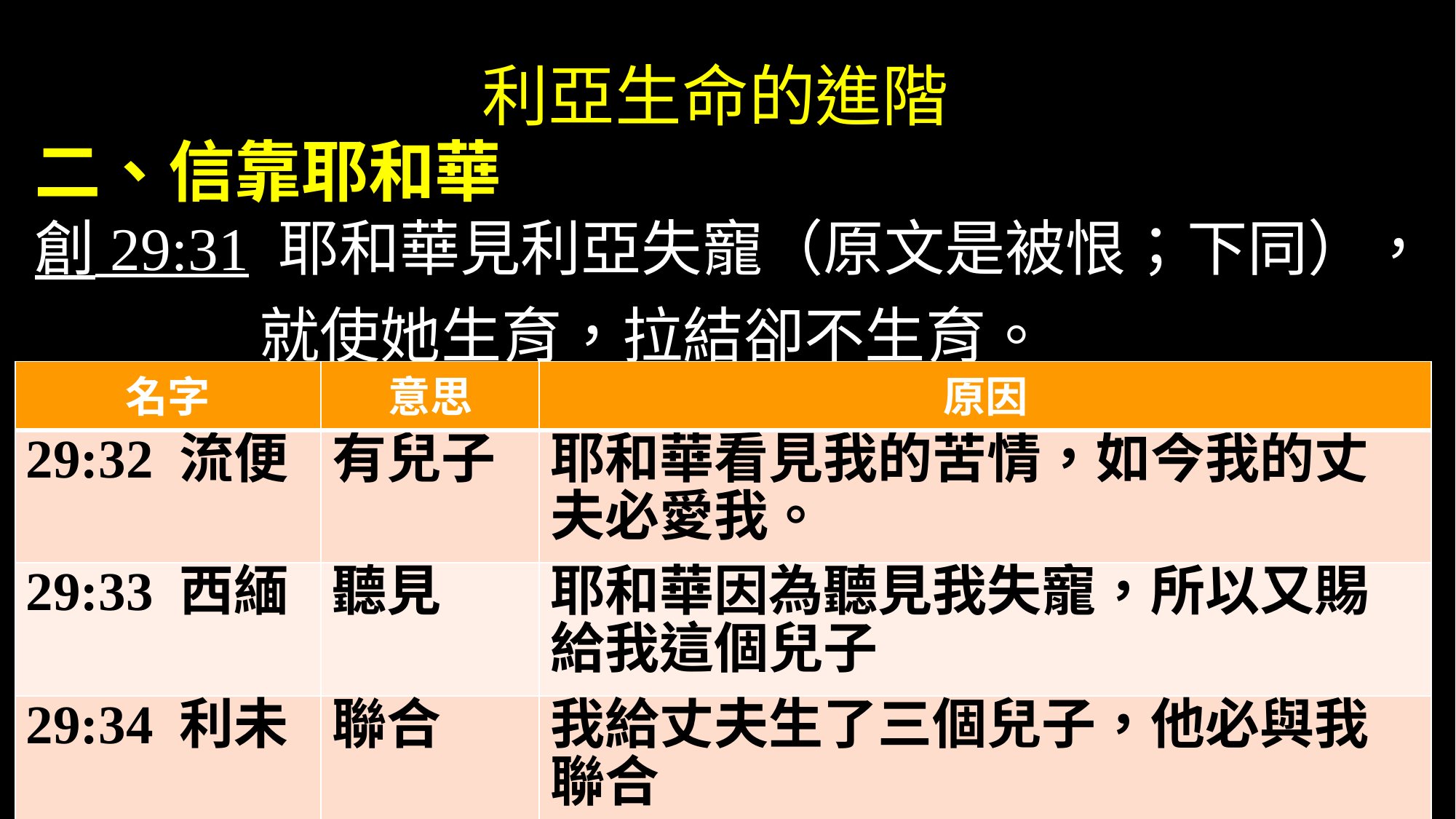

# 利亞生命的進階
二、信靠耶和華
創 29:31 耶和華見利亞失寵（原文是被恨；下同），就使她生育，拉結卻不生育。

| 名字 | 意思 | 原因 |
| --- | --- | --- |
| 29:32 流便 | 有兒子 | 耶和華看見我的苦情，如今我的丈夫必愛我。 |
| 29:33 西緬 | 聽見 | 耶和華因為聽見我失寵，所以又賜給我這個兒子 |
| 29:34 利未 | 聯合 | 我給丈夫生了三個兒子，他必與我聯合 |